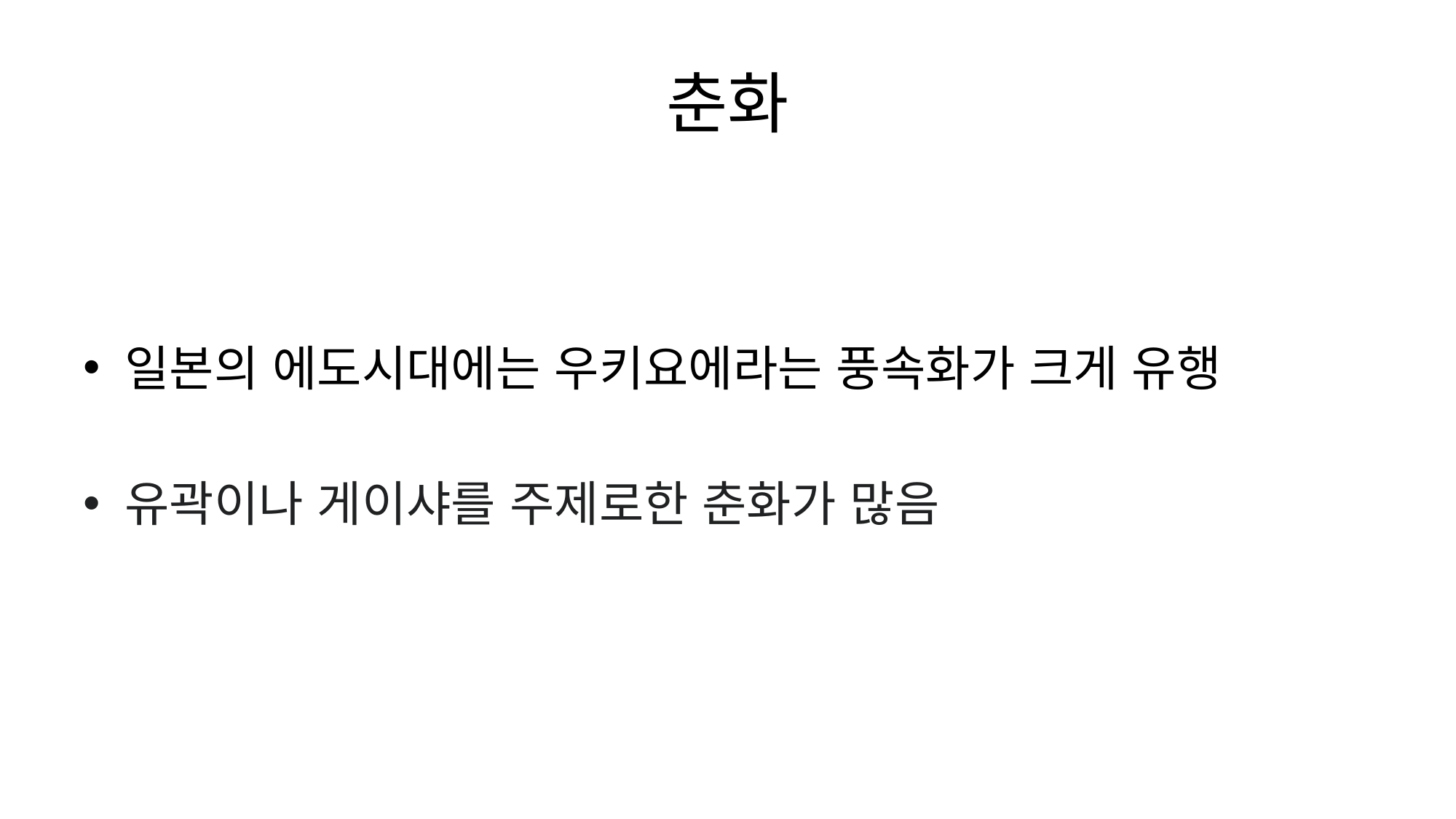

# 춘화
일본의 에도시대에는 우키요에라는 풍속화가 크게 유행

유곽이나 게이샤를 주제로한 춘화가 많음